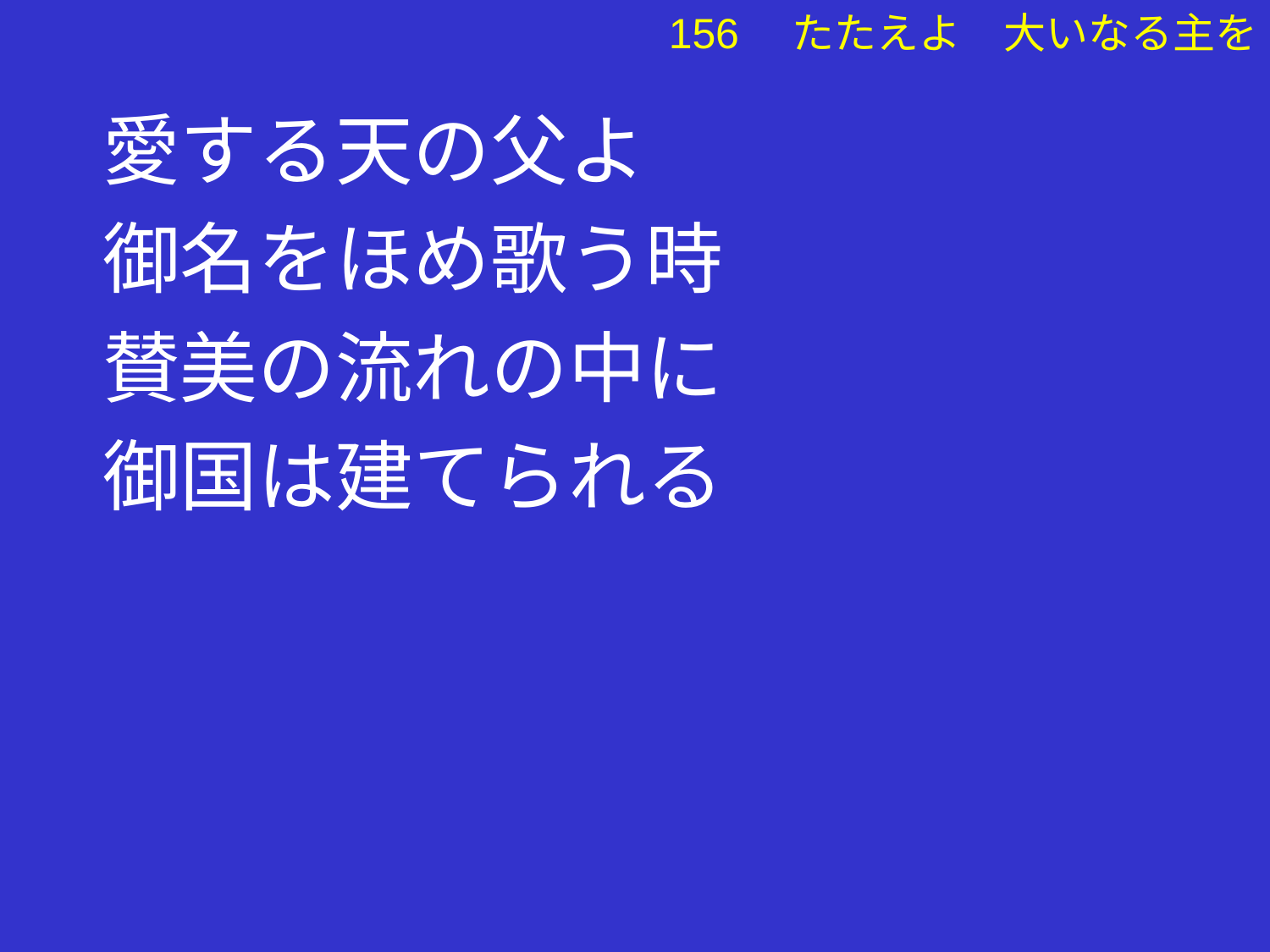

愛する天の父よ
御名をほめ歌う時
賛美の流れの中に
御国は建てられる

# 156　たたえよ　大いなる主を